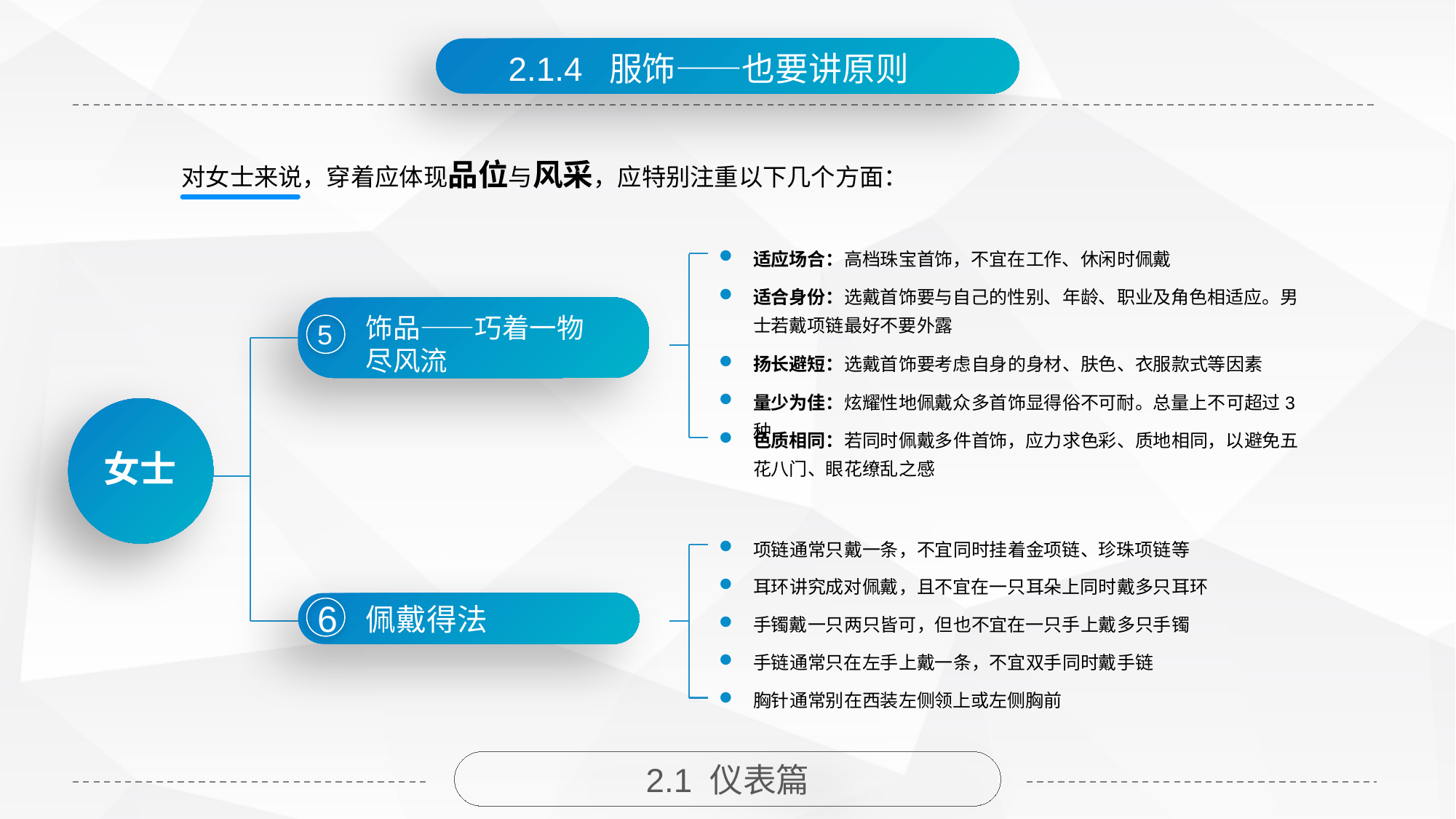

2.1.4  服饰——也要讲原则
对女士来说，穿着应体现品位与风采，应特别注重以下几个方面：
适应场合：高档珠宝首饰，不宜在工作、休闲时佩戴
适合身份：选戴首饰要与自己的性别、年龄、职业及角色相适应。男士若戴项链最好不要外露
扬长避短：选戴首饰要考虑自身的身材、肤色、衣服款式等因素
量少为佳：炫耀性地佩戴众多首饰显得俗不可耐。总量上不可超过3种
色质相同：若同时佩戴多件首饰，应力求色彩、质地相同，以避免五花八门、眼花缭乱之感

饰品——巧着一物尽风流
5

女士
6

佩戴得法
项链通常只戴一条，不宜同时挂着金项链、珍珠项链等
耳环讲究成对佩戴，且不宜在一只耳朵上同时戴多只耳环
手镯戴一只两只皆可，但也不宜在一只手上戴多只手镯
手链通常只在左手上戴一条，不宜双手同时戴手链
胸针通常别在西装左侧领上或左侧胸前
2.1 仪表篇